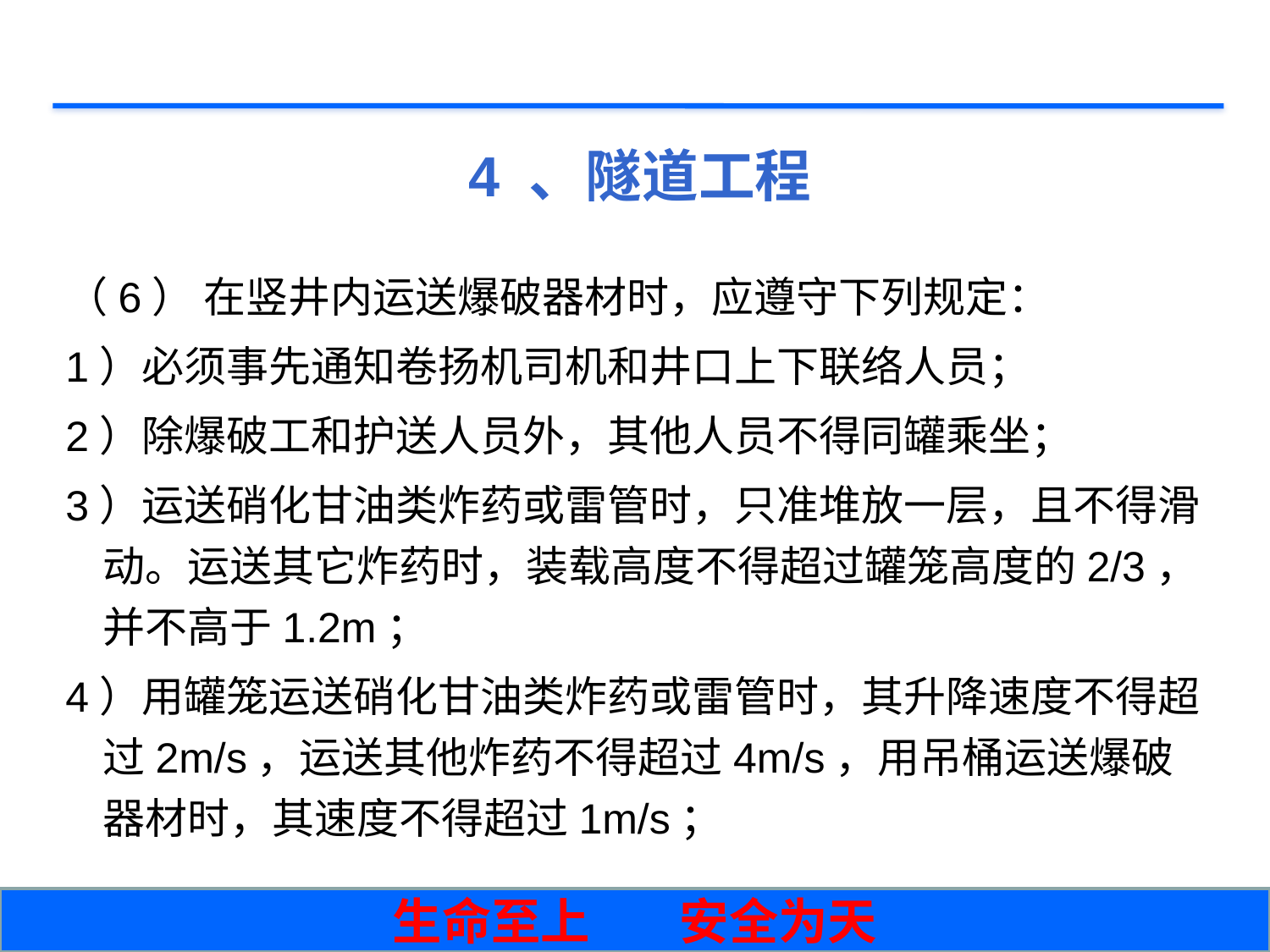

# 4 、隧道工程
（6） 在竖井内运送爆破器材时，应遵守下列规定：
1）必须事先通知卷扬机司机和井口上下联络人员；
2）除爆破工和护送人员外，其他人员不得同罐乘坐；
3）运送硝化甘油类炸药或雷管时，只准堆放一层，且不得滑动。运送其它炸药时，装载高度不得超过罐笼高度的2/3，并不高于1.2m；
4）用罐笼运送硝化甘油类炸药或雷管时，其升降速度不得超过2m/s，运送其他炸药不得超过4m/s，用吊桶运送爆破器材时，其速度不得超过1m/s；